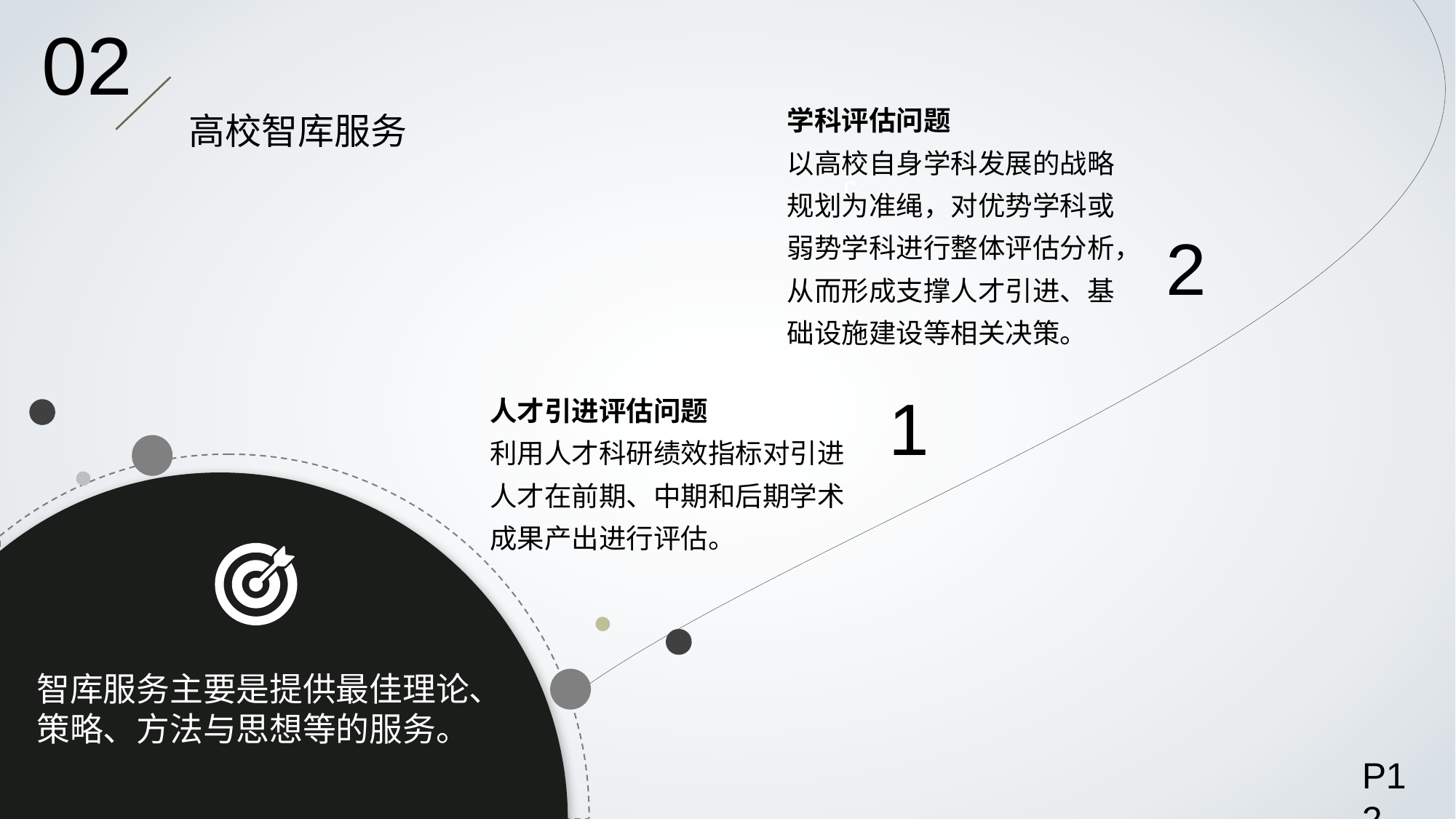

c
02
学科评估问题
以高校自身学科发展的战略规划为准绳，对优势学科或弱势学科进行整体评估分析，从而形成支撑人才引进、基础设施建设等相关决策。
高校智库服务
2
1
人才引进评估问题
利用人才科研绩效指标对引进人才在前期、中期和后期学术成果产出进行评估。

智库服务主要是提供最佳理论、策略、方法与思想等的服务。

P12